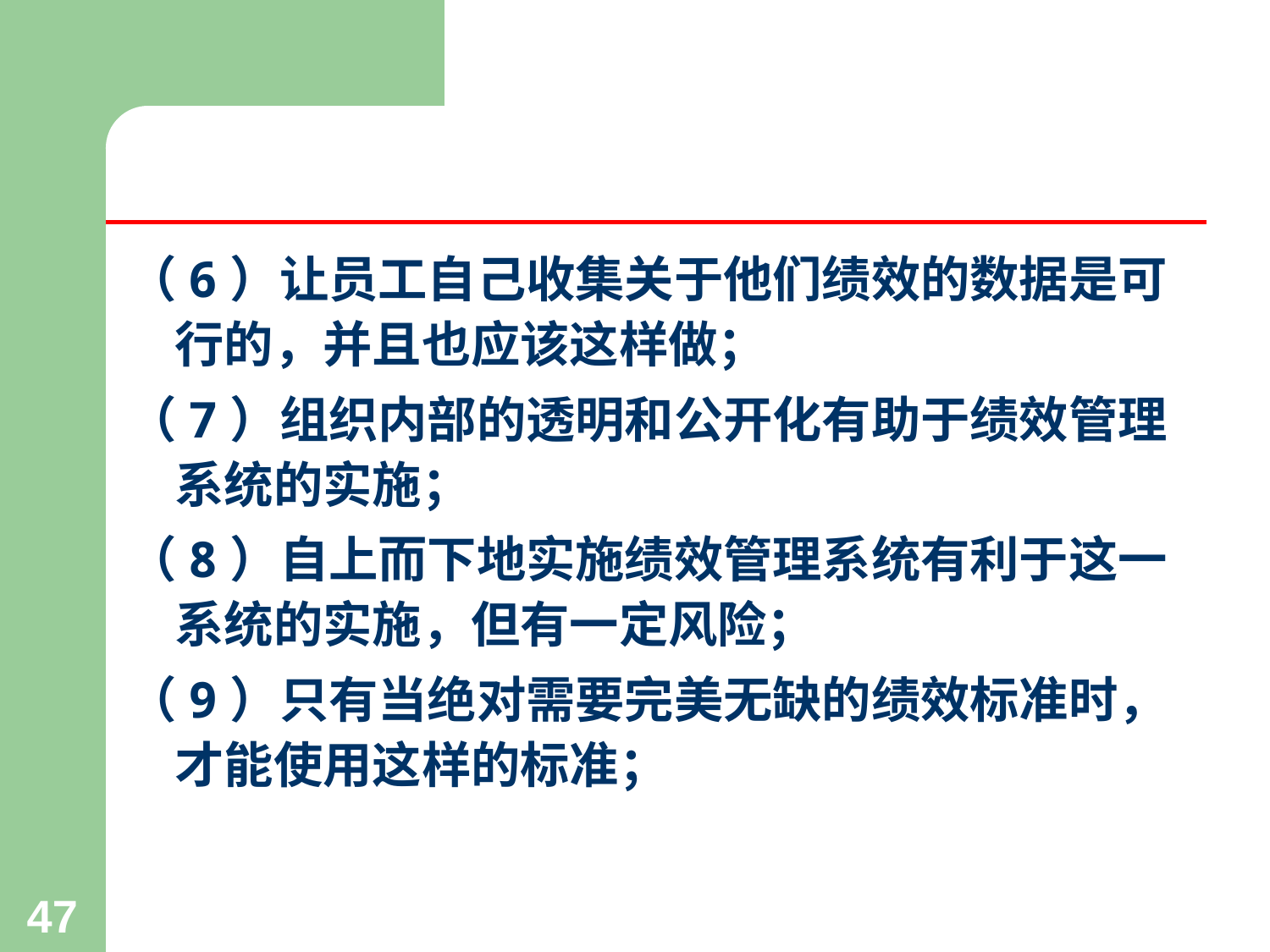

（6）让员工自己收集关于他们绩效的数据是可行的，并且也应该这样做；
（7）组织内部的透明和公开化有助于绩效管理系统的实施；
（8）自上而下地实施绩效管理系统有利于这一系统的实施，但有一定风险；
（9）只有当绝对需要完美无缺的绩效标准时，才能使用这样的标准；
# 47